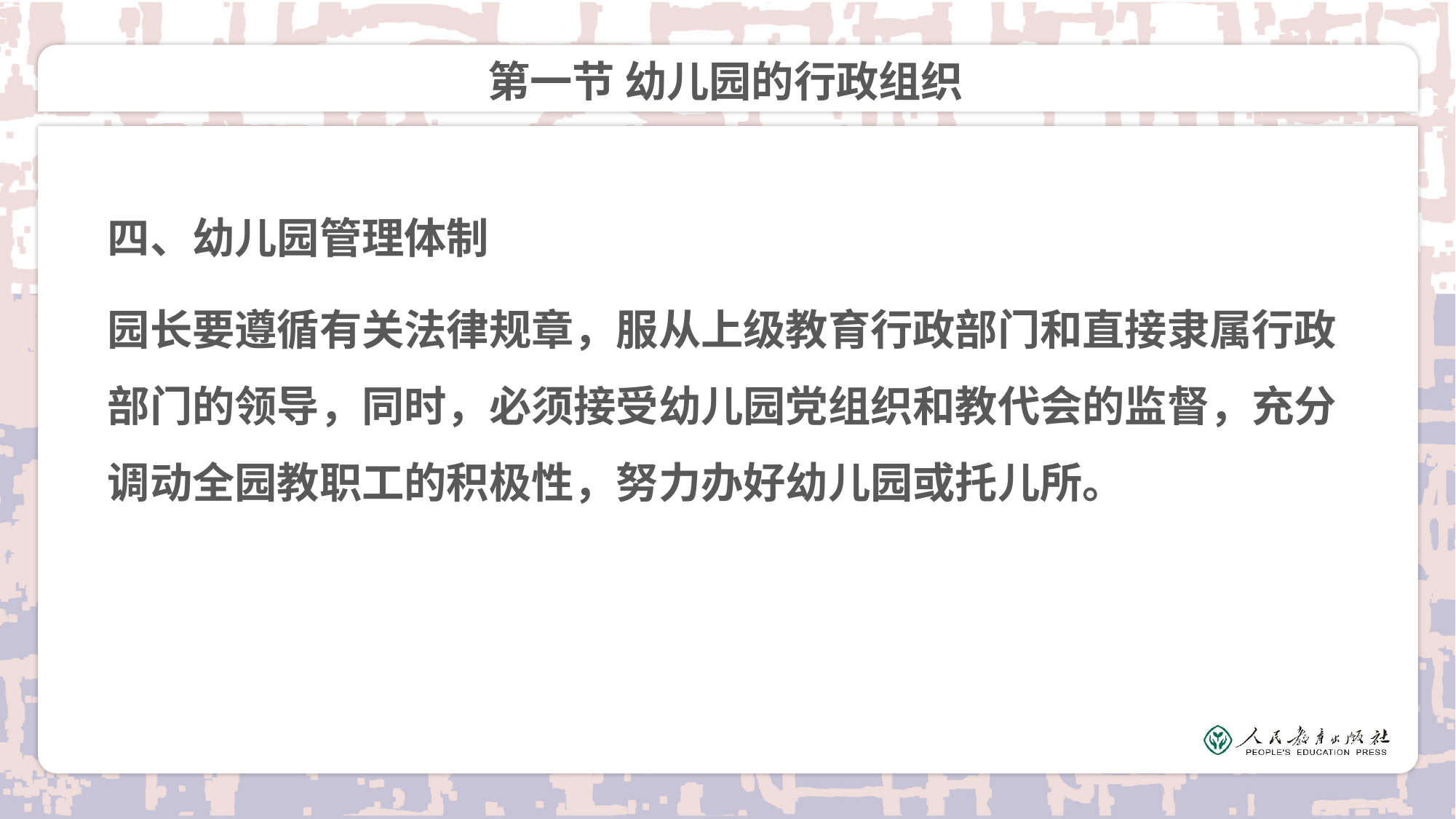

# 第一节 幼儿园的行政组织
四、幼儿园管理体制
园长要遵循有关法律规章，服从上级教育行政部门和直接隶属行政部门的领导，同时，必须接受幼儿园党组织和教代会的监督，充分调动全园教职工的积极性，努力办好幼儿园或托儿所。